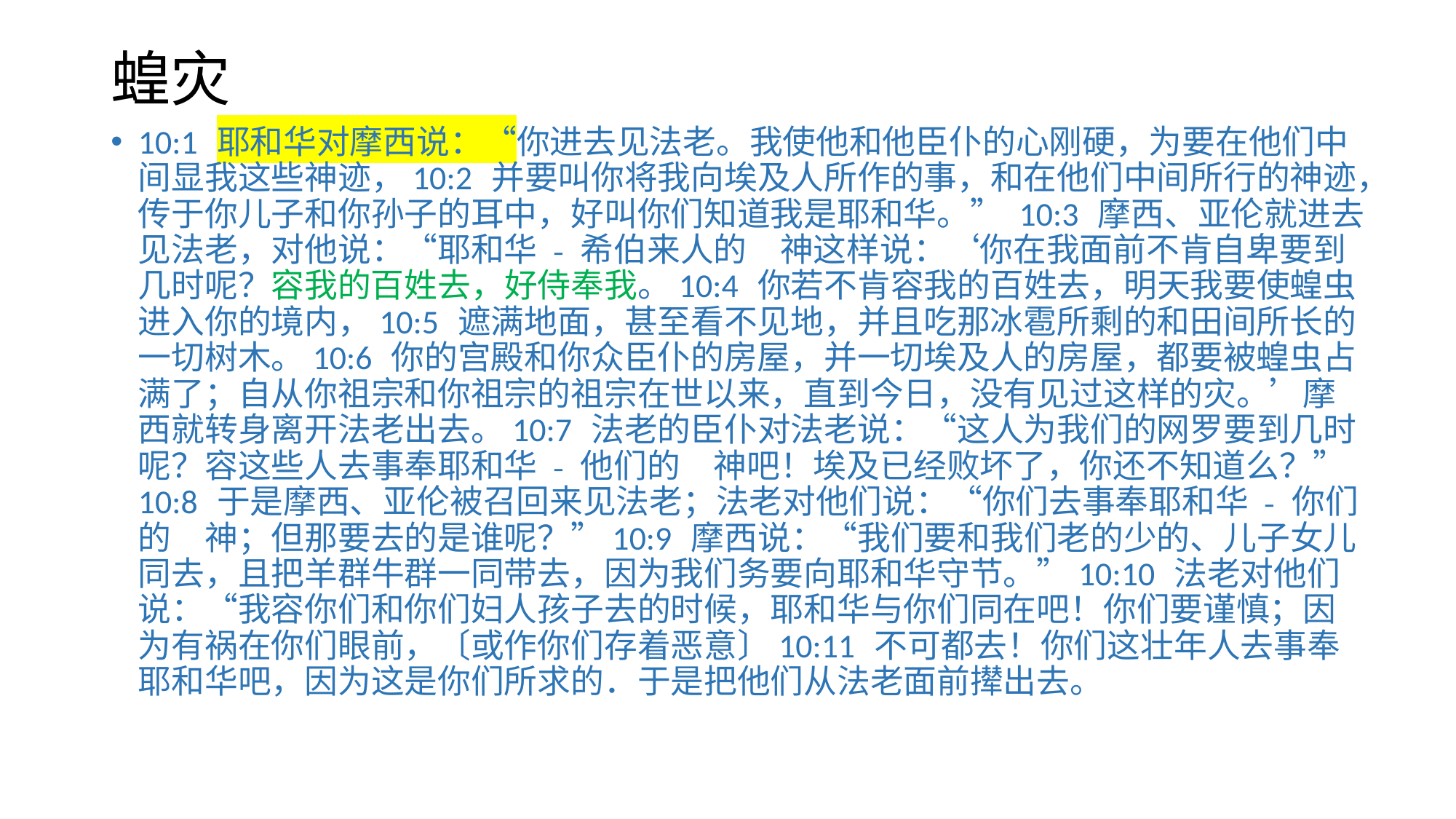

# 蝗灾
10:1 耶和华对摩西说：“你进去见法老。我使他和他臣仆的心刚硬，为要在他们中间显我这些神迹，10:2 并要叫你将我向埃及人所作的事，和在他们中间所行的神迹，传于你儿子和你孙子的耳中，好叫你们知道我是耶和华。” 10:3 摩西、亚伦就进去见法老，对他说：“耶和华 - 希伯来人的　神这样说：‘你在我面前不肯自卑要到几时呢？容我的百姓去，好侍奉我。10:4 你若不肯容我的百姓去，明天我要使蝗虫进入你的境内，10:5 遮满地面，甚至看不见地，并且吃那冰雹所剩的和田间所长的一切树木。10:6 你的宫殿和你众臣仆的房屋，并一切埃及人的房屋，都要被蝗虫占满了；自从你祖宗和你祖宗的祖宗在世以来，直到今日，没有见过这样的灾。’摩西就转身离开法老出去。10:7 法老的臣仆对法老说：“这人为我们的网罗要到几时呢？容这些人去事奉耶和华 - 他们的　神吧！埃及已经败坏了，你还不知道么？” 10:8 于是摩西、亚伦被召回来见法老；法老对他们说：“你们去事奉耶和华 - 你们的　神；但那要去的是谁呢？”10:9 摩西说：“我们要和我们老的少的、儿子女儿同去，且把羊群牛群一同带去，因为我们务要向耶和华守节。”10:10 法老对他们说：“我容你们和你们妇人孩子去的时候，耶和华与你们同在吧！你们要谨慎；因为有祸在你们眼前，〔或作你们存着恶意〕10:11 不可都去！你们这壮年人去事奉耶和华吧，因为这是你们所求的．于是把他们从法老面前撵出去。